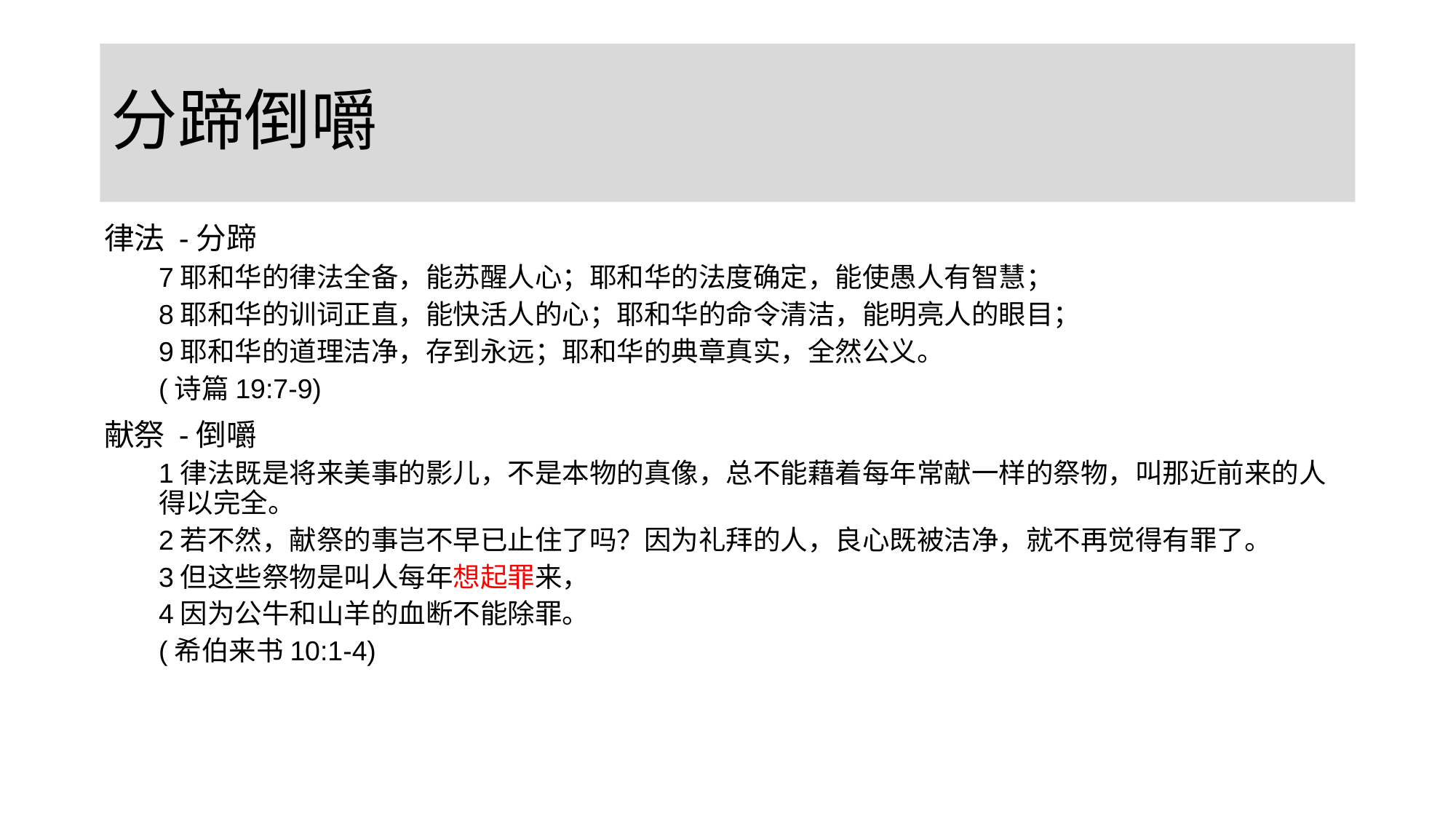

# 分蹄倒嚼
律法 -分蹄
7耶和华的律法全备，能苏醒人心；耶和华的法度确定，能使愚人有智慧；
8耶和华的训词正直，能快活人的心；耶和华的命令清洁，能明亮人的眼目；
9耶和华的道理洁净，存到永远；耶和华的典章真实，全然公义。
(诗篇19:7-9)
献祭 -倒嚼
1律法既是将来美事的影儿，不是本物的真像，总不能藉着每年常献一样的祭物，叫那近前来的人得以完全。
2若不然，献祭的事岂不早已止住了吗？因为礼拜的人，良心既被洁净，就不再觉得有罪了。
3但这些祭物是叫人每年想起罪来，
4因为公牛和山羊的血断不能除罪。
(希伯来书10:1-4)